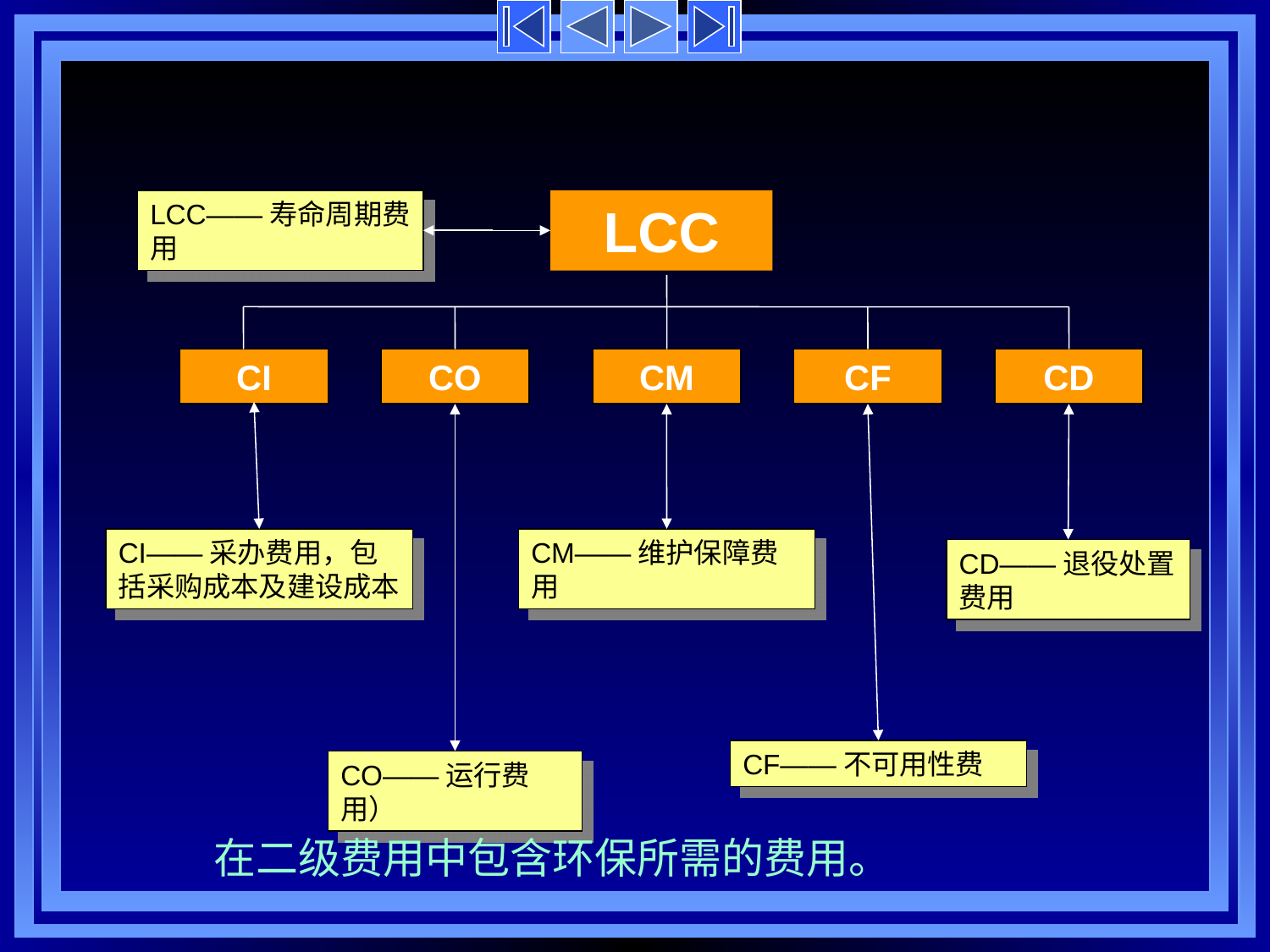

#

LCC——寿命周期费用
LCC

CI
CO
CM
CF
CD
CI——采办费用，包括采购成本及建设成本
CM——维护保障费用
CD——退役处置费用
CF——不可用性费
CO——运行费用）
在二级费用中包含环保所需的费用。